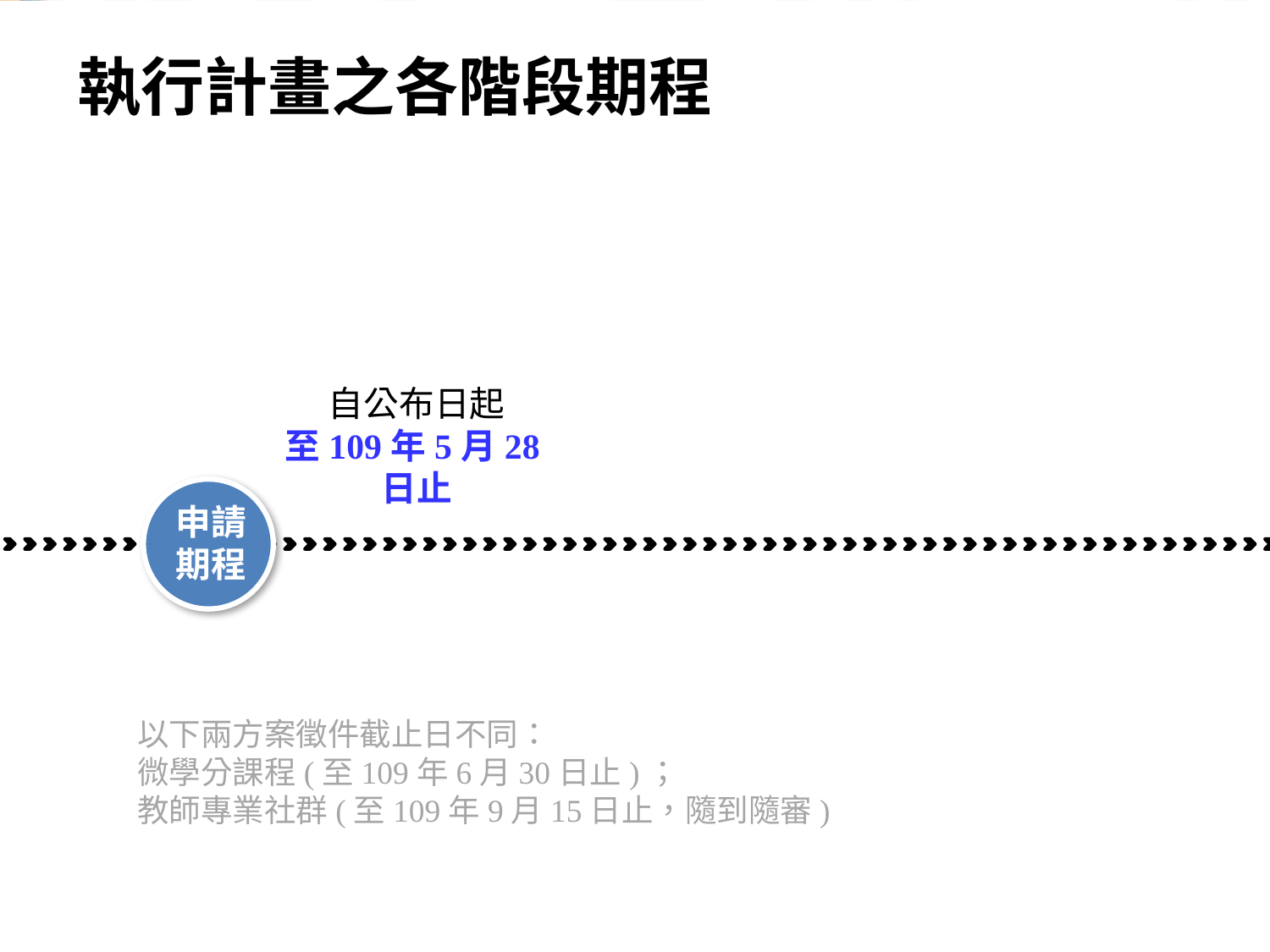

# 執行計畫之各階段期程
自公布日起
至109年5月28日止

申請
期程

以下兩方案徵件截止日不同：
微學分課程(至109年6月30日止)；
教師專業社群(至109年9月15日止，隨到隨審)